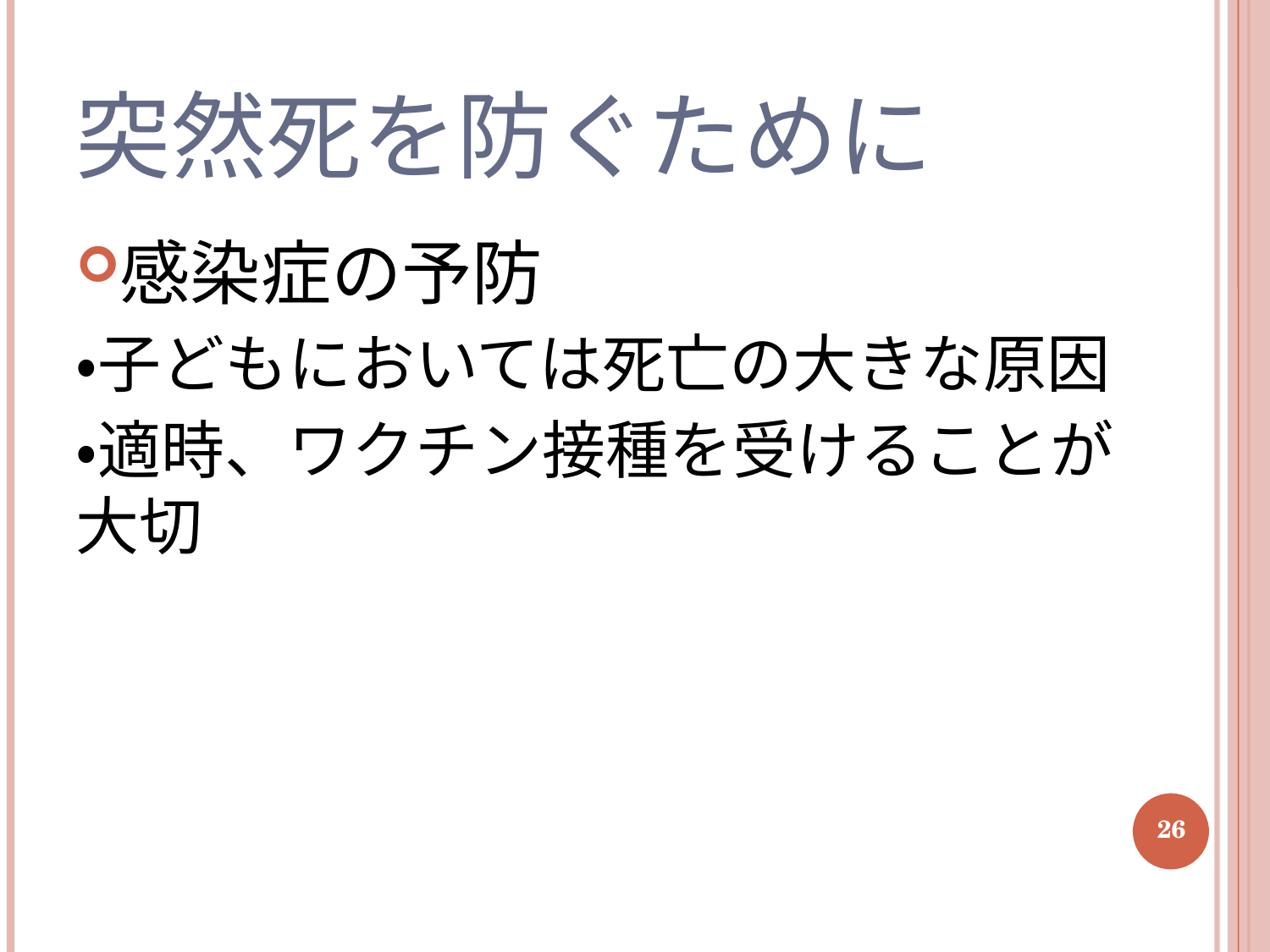

突然死を防ぐために
感染症の予防
・子どもにおいては死亡の大きな原因
・適時、ワクチン接種を受けることが大切
26